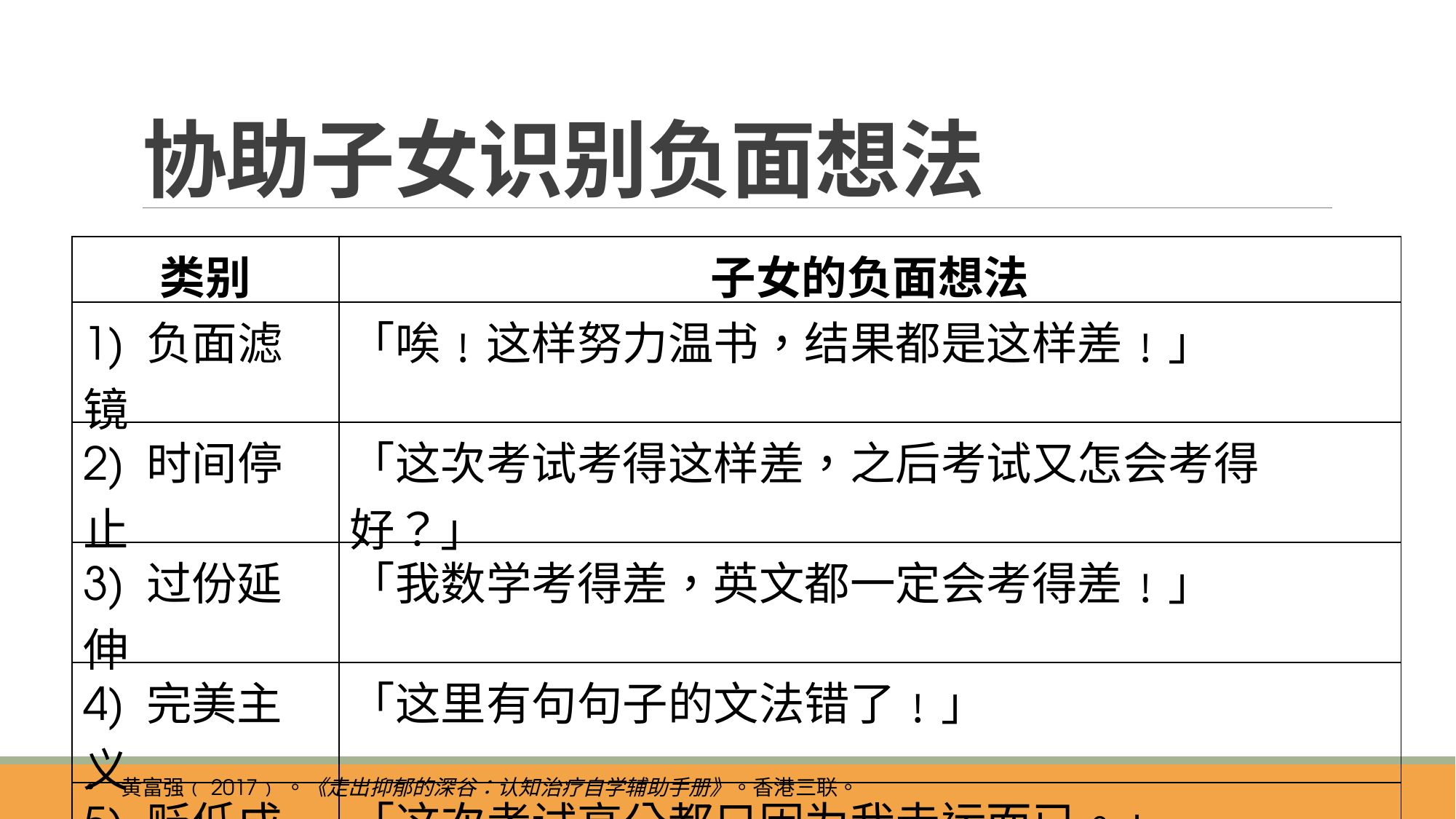

# 协助子女识别负面想法
| 类别 | 子女的负面想法 |
| --- | --- |
| 1) 负面滤镜 | 「唉﹗这样努力温书，结果都是这样差﹗」 |
| 2) 时间停止 | 「这次考试考得这样差，之后考试又怎会考得好？」 |
| 3) 过份延伸 | 「我数学考得差，英文都一定会考得差﹗」 |
| 4) 完美主义 | 「这里有句句子的文法错了﹗」 |
| 5) 贬低成就 | 「这次考试高分都只因为我走运而已。」 |
黄富强﹙2017﹚。《走出抑郁的深谷：认知治疗自学辅助手册》。香港三联。